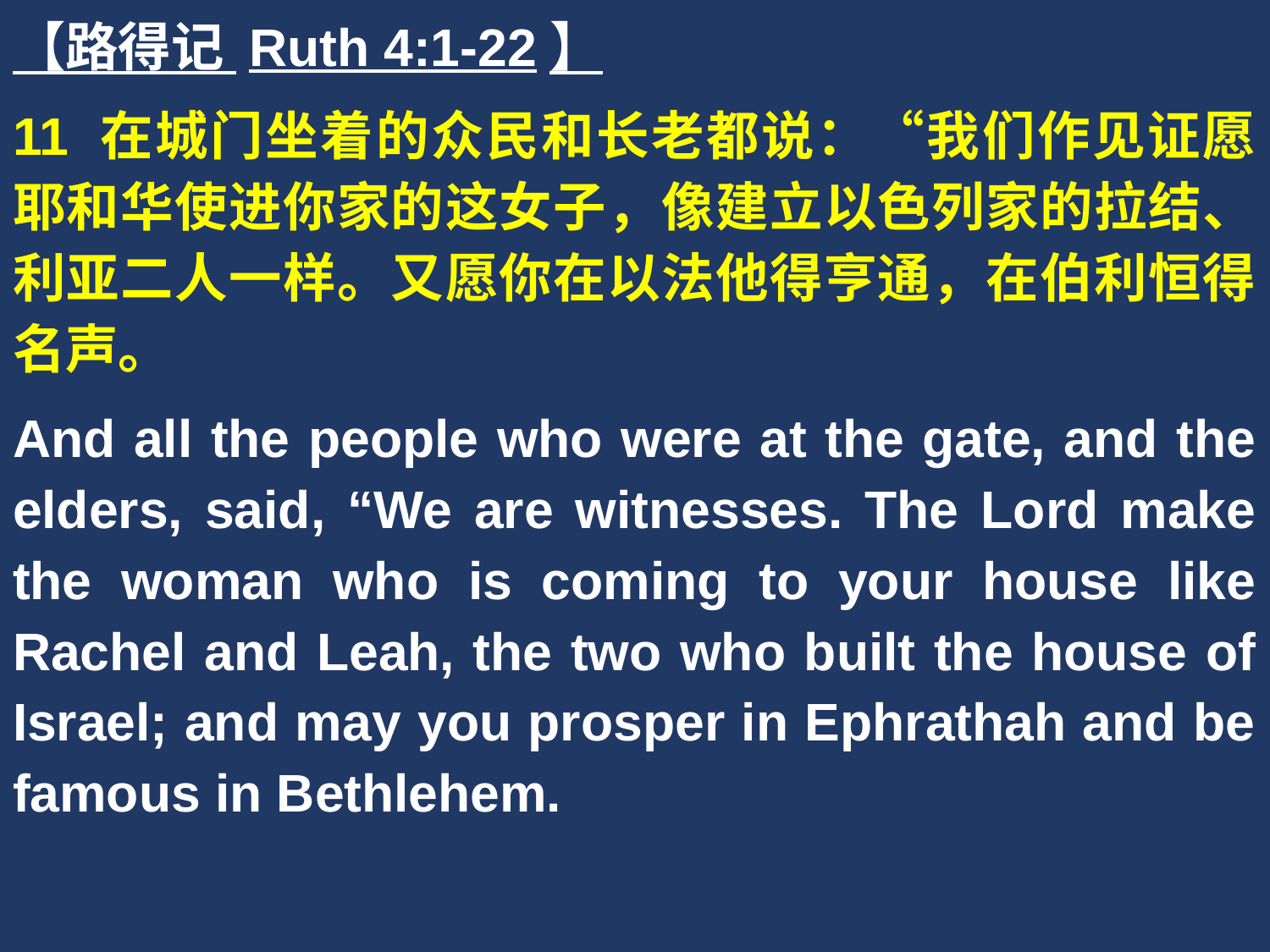

【路得记 Ruth 4:1-22】
11 在城门坐着的众民和长老都说：“我们作见证愿耶和华使进你家的这女子，像建立以色列家的拉结、利亚二人一样。又愿你在以法他得亨通，在伯利恒得名声。
And all the people who were at the gate, and the elders, said, “We are witnesses. The Lord make the woman who is coming to your house like Rachel and Leah, the two who built the house of Israel; and may you prosper in Ephrathah and be famous in Bethlehem.